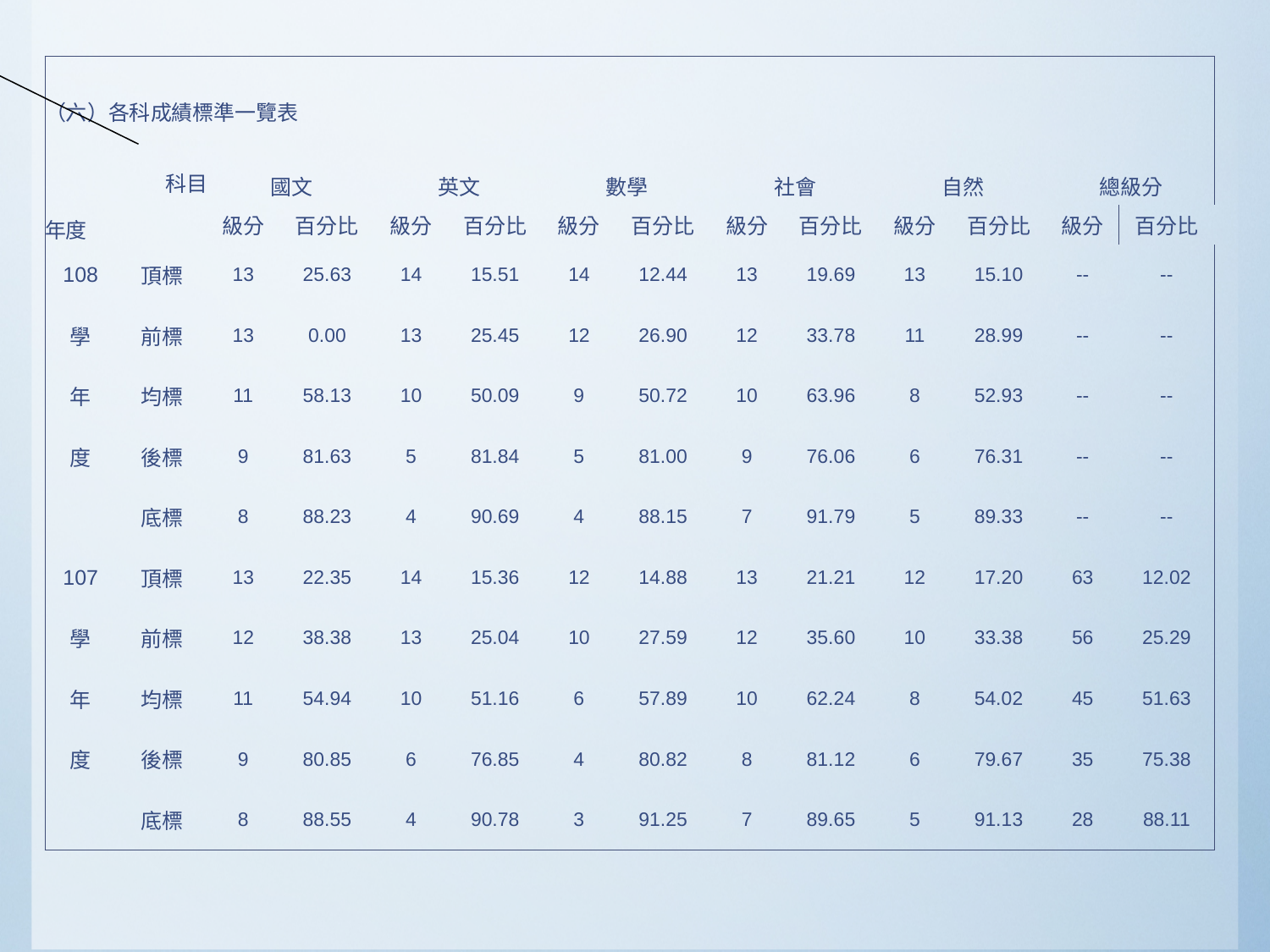

#
| （六）各科成績標準一覽表 |  |  |  |  |  |  |  |  |  |  |  |  |  |
| --- | --- | --- | --- | --- | --- | --- | --- | --- | --- | --- | --- | --- | --- |
| 科目 |  | 國文 |  | 英文 |  | 數學 |  | 社會 |  | 自然 |  | 總級分 |  |
| 年度 |  | 級分 | 百分比 | 級分 | 百分比 | 級分 | 百分比 | 級分 | 百分比 | 級分 | 百分比 | 級分 | 百分比 |
| 108 | 頂標 | 13 | 25.63 | 14 | 15.51 | 14 | 12.44 | 13 | 19.69 | 13 | 15.10 | -- | -- |
| 學 | 前標 | 13 | 0.00 | 13 | 25.45 | 12 | 26.90 | 12 | 33.78 | 11 | 28.99 | -- | -- |
| 年 | 均標 | 11 | 58.13 | 10 | 50.09 | 9 | 50.72 | 10 | 63.96 | 8 | 52.93 | -- | -- |
| 度 | 後標 | 9 | 81.63 | 5 | 81.84 | 5 | 81.00 | 9 | 76.06 | 6 | 76.31 | -- | -- |
|  | 底標 | 8 | 88.23 | 4 | 90.69 | 4 | 88.15 | 7 | 91.79 | 5 | 89.33 | -- | -- |
| 107 | 頂標 | 13 | 22.35 | 14 | 15.36 | 12 | 14.88 | 13 | 21.21 | 12 | 17.20 | 63 | 12.02 |
| 學 | 前標 | 12 | 38.38 | 13 | 25.04 | 10 | 27.59 | 12 | 35.60 | 10 | 33.38 | 56 | 25.29 |
| 年 | 均標 | 11 | 54.94 | 10 | 51.16 | 6 | 57.89 | 10 | 62.24 | 8 | 54.02 | 45 | 51.63 |
| 度 | 後標 | 9 | 80.85 | 6 | 76.85 | 4 | 80.82 | 8 | 81.12 | 6 | 79.67 | 35 | 75.38 |
|  | 底標 | 8 | 88.55 | 4 | 90.78 | 3 | 91.25 | 7 | 89.65 | 5 | 91.13 | 28 | 88.11 |